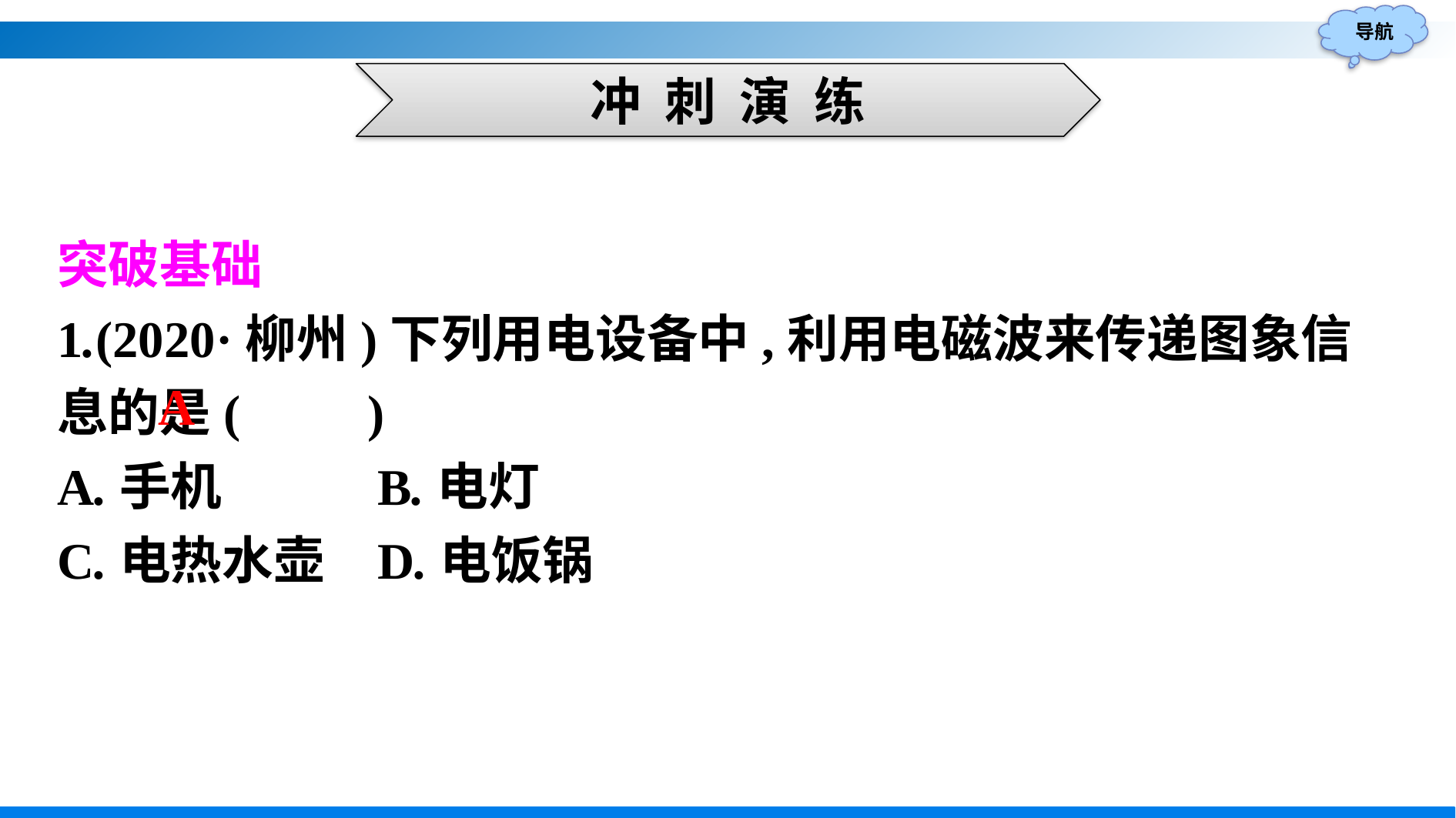

冲  刺  演  练
突破基础
1.(2020·柳州)下列用电设备中,利用电磁波来传递图象信息的是(　　)
A.手机		B.电灯
C.电热水壶	D.电饭锅
A